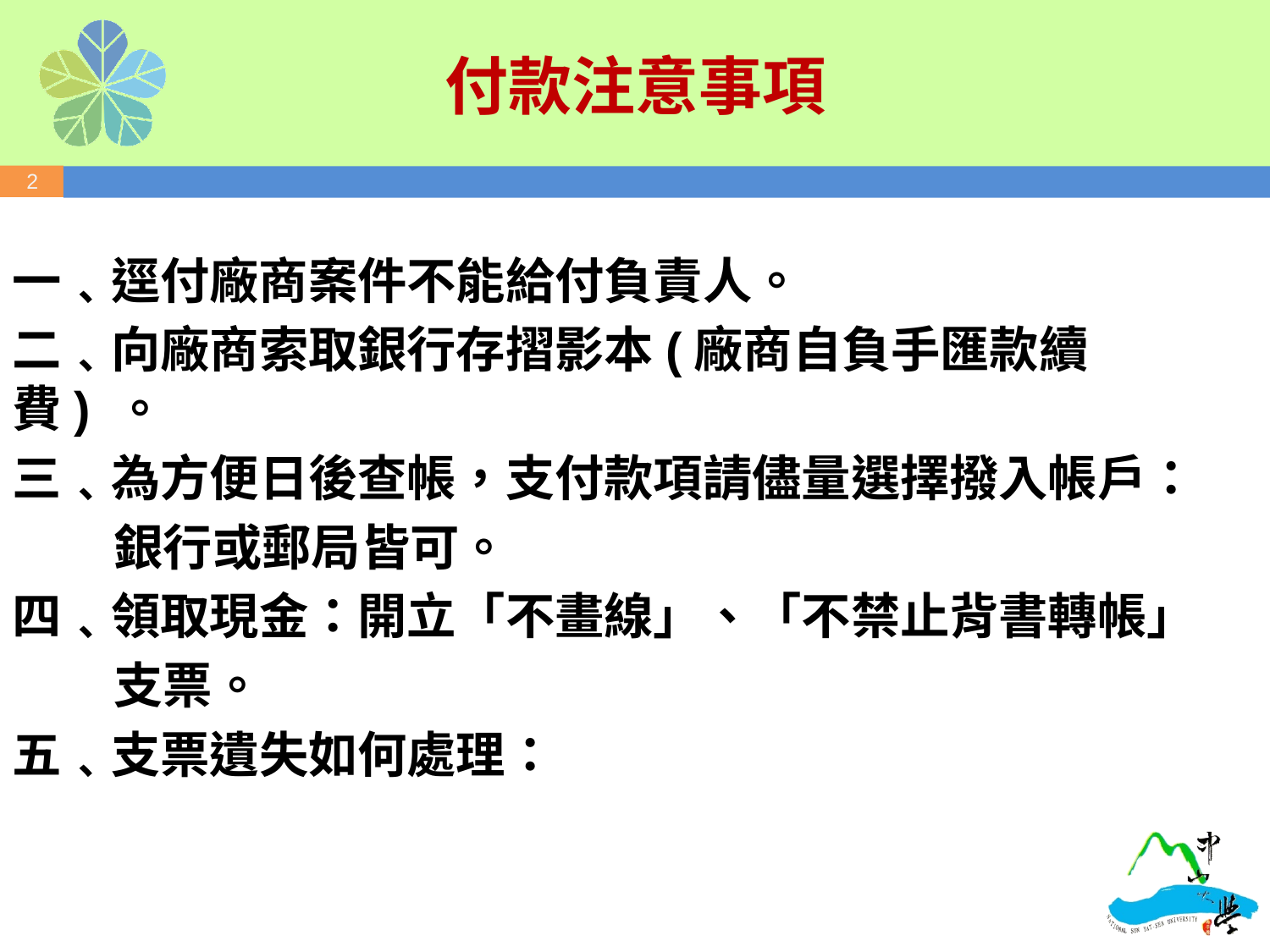

# 付款注意事項
一﹑逕付廠商案件不能給付負責人。
二﹑向廠商索取銀行存摺影本(廠商自負手匯款續費) 。
三﹑為方便日後查帳，支付款項請儘量選擇撥入帳戶：
        銀行或郵局皆可。
四﹑領取現金：開立「不畫線」、「不禁止背書轉帳」
        支票。
五﹑支票遺失如何處理：